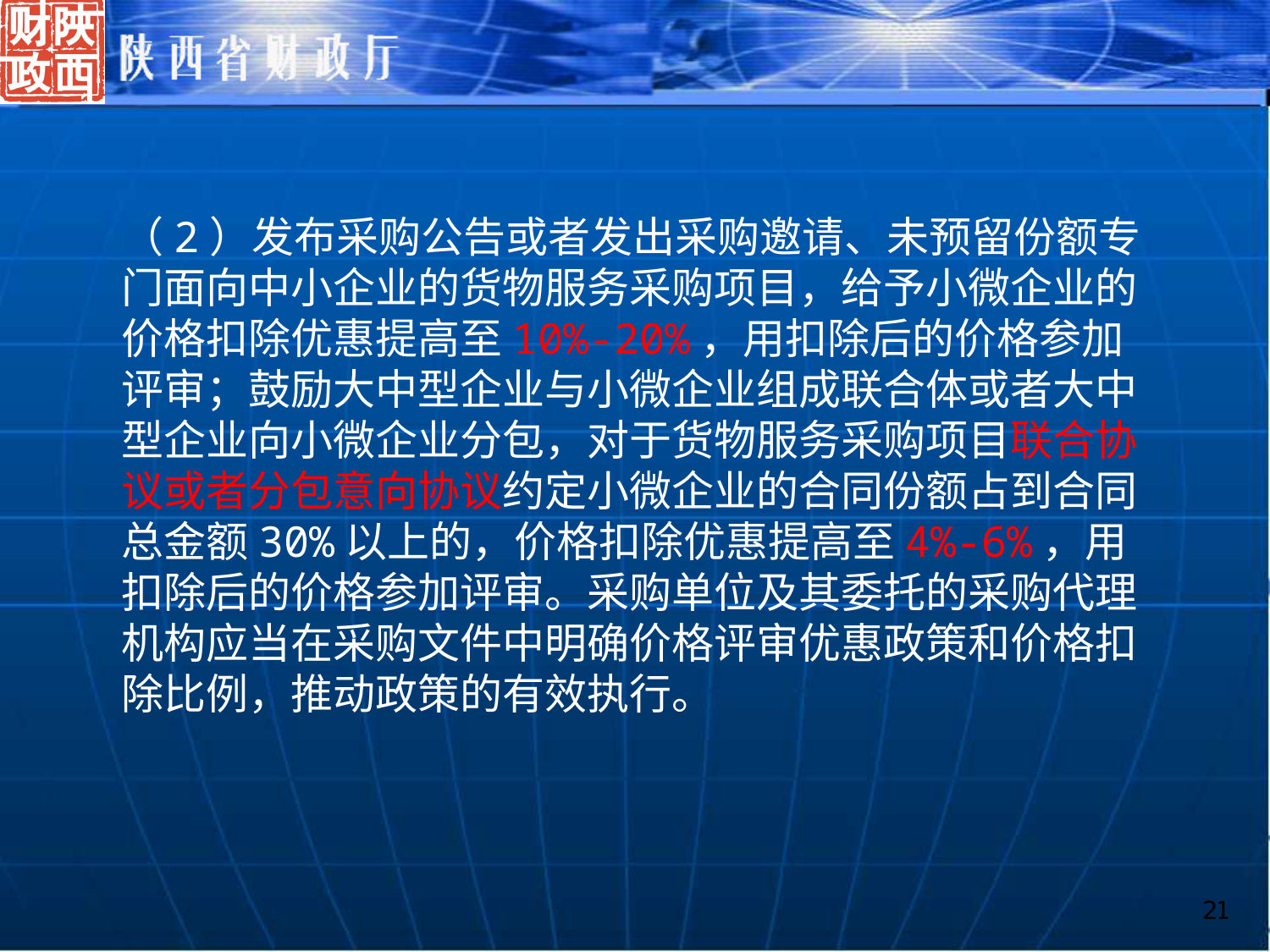

（2）发布采购公告或者发出采购邀请、未预留份额专门面向中小企业的货物服务采购项目，给予小微企业的价格扣除优惠提高至10%-20%，用扣除后的价格参加评审；鼓励大中型企业与小微企业组成联合体或者大中型企业向小微企业分包，对于货物服务采购项目联合协议或者分包意向协议约定小微企业的合同份额占到合同总金额30%以上的，价格扣除优惠提高至4%-6%，用扣除后的价格参加评审。采购单位及其委托的采购代理机构应当在采购文件中明确价格评审优惠政策和价格扣除比例，推动政策的有效执行。

21